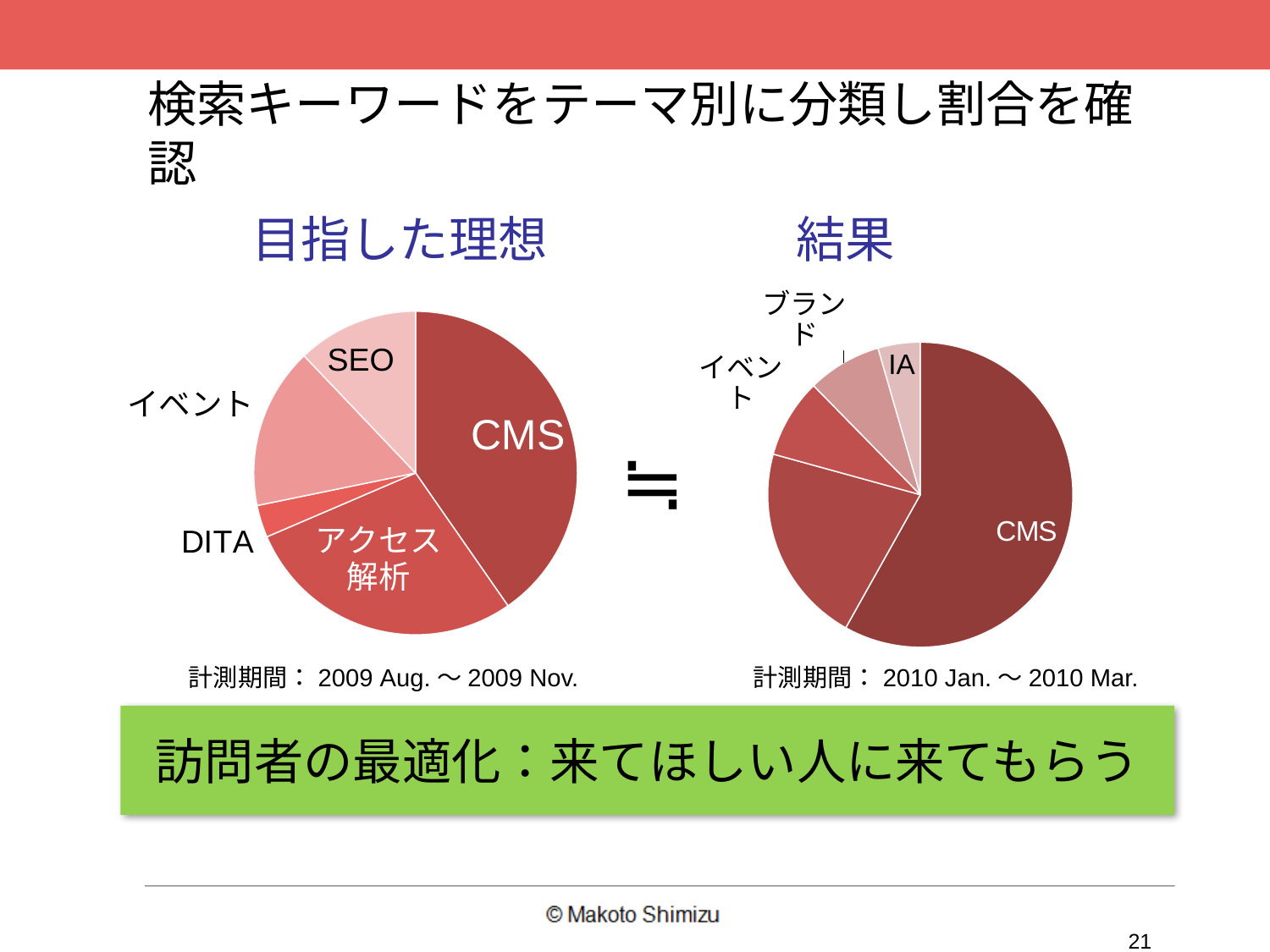

# 検索キーワードをテーマ別に分類し割合を確認
目指した理想
結果

### Chart

| Category |  |
|---|---|
| CMS | 651.0 |
| アクセス解析 | 237.0 |
| イベント | 94.0 |
| ブランド | 88.0 |
| IA | 50.0 |

### Chart

| Category |  |
|---|---|
| CMS | 50.0 |
| アクセス解析 | 35.0 |
| DITA | 4.0 |
| イベント | 20.0 |
| SEO | 15.0 |
≒
計測期間：2009 Aug.～2009 Nov.
計測期間：2010 Jan.～2010 Mar.
訪問者の最適化：来てほしい人に来てもらう